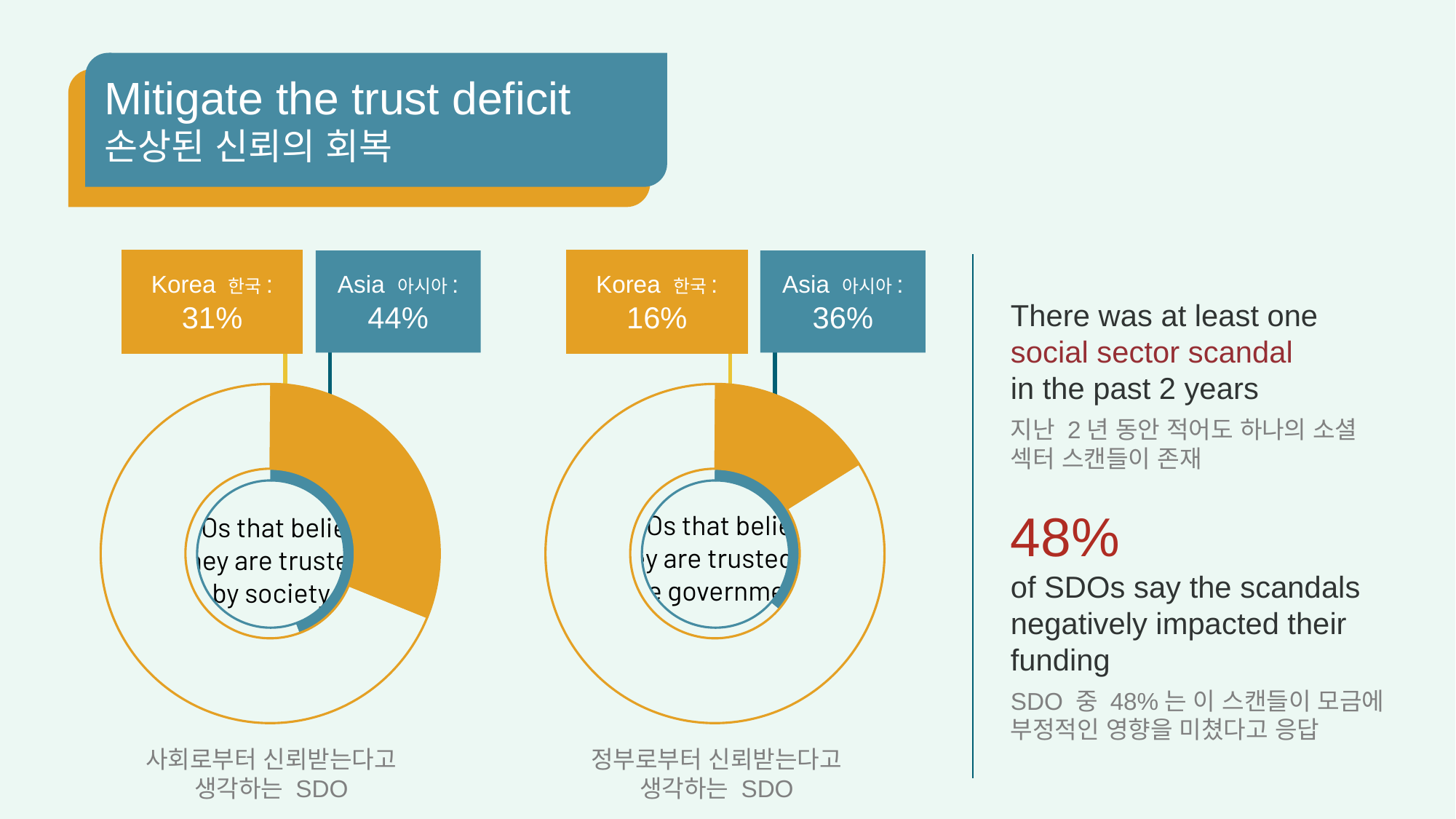

Mitigate the trust deficit
손상된 신뢰의 회복

Korea 한국: 31%
Asia 아시아:
44%

### Chart

| Category | Sales |
|---|---|
| 1st Qtr | 69.0 |
| 2nd Qtr | 31.0 |

### Chart

| Category | Sales |
|---|---|
| 1st Qtr | 56.0 |
| 2nd Qtr | 44.0 |
SDOs that believe they are trusted by society
Korea 한국: 16%
Asia 아시아:
36%

### Chart

| Category | Sales |
|---|---|
| 1st Qtr | 84.0 |
| 2nd Qtr | 16.0 |

### Chart

| Category | Sales |
|---|---|
| 1st Qtr | 64.0 |
| 2nd Qtr | 36.0 |
SDOs that believe they are trusted by the government
There was at least one social sector scandal
in the past 2 years
지난 2년 동안 적어도 하나의 소셜 섹터 스캔들이 존재
48%
of SDOs say the scandals negatively impacted their funding
SDO 중 48%는 이 스캔들이 모금에 부정적인 영향을 미쳤다고 응답
정부로부터 신뢰받는다고 생각하는 SDO
사회로부터 신뢰받는다고 생각하는 SDO